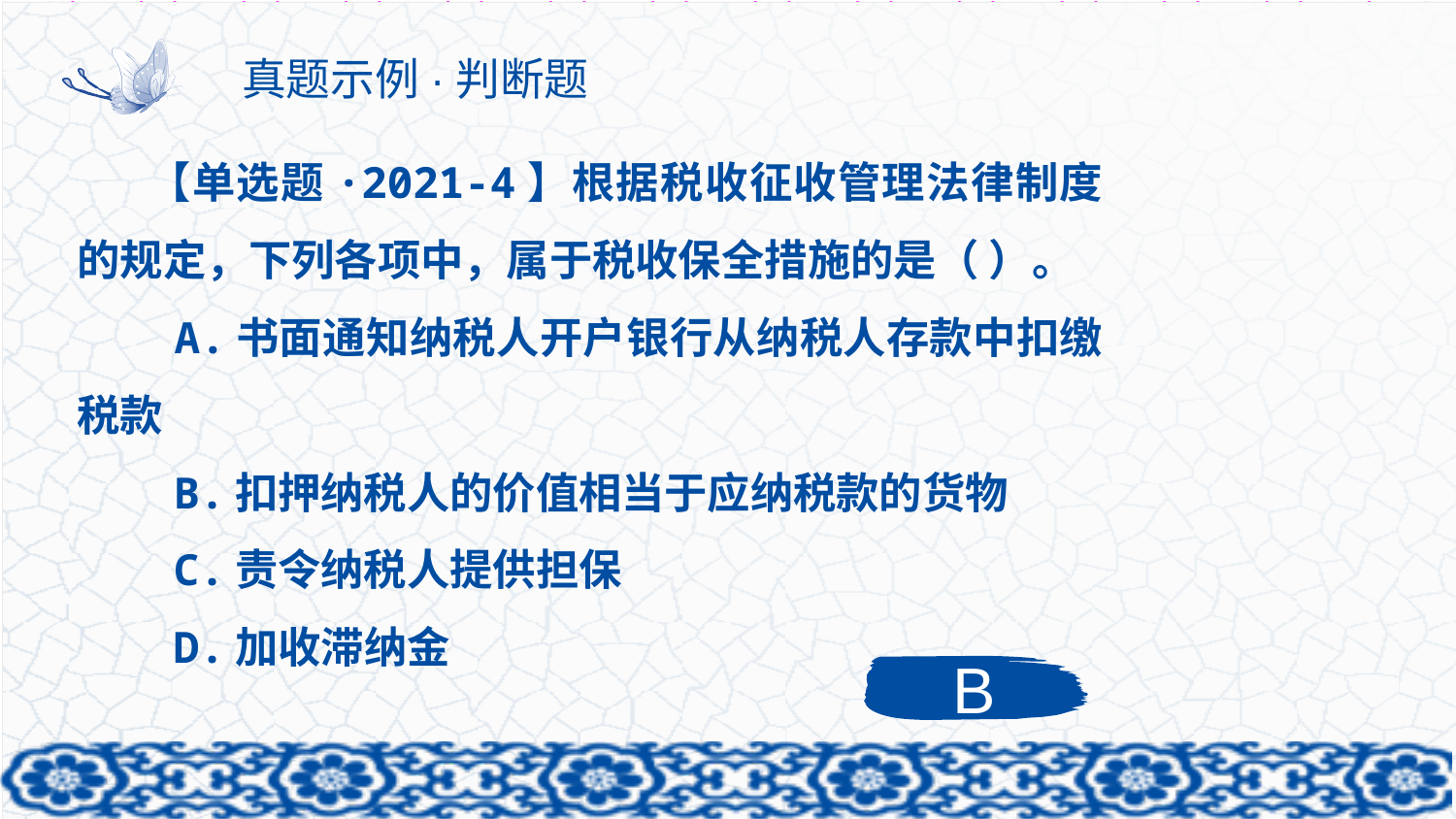

# 真题示例·判断题
【单选题·2021-4】根据税收征收管理法律制度的规定，下列各项中，属于税收保全措施的是（ ）。
 A.书面通知纳税人开户银行从纳税人存款中扣缴税款
 B.扣押纳税人的价值相当于应纳税款的货物
 C.责令纳税人提供担保
 D.加收滞纳金

B